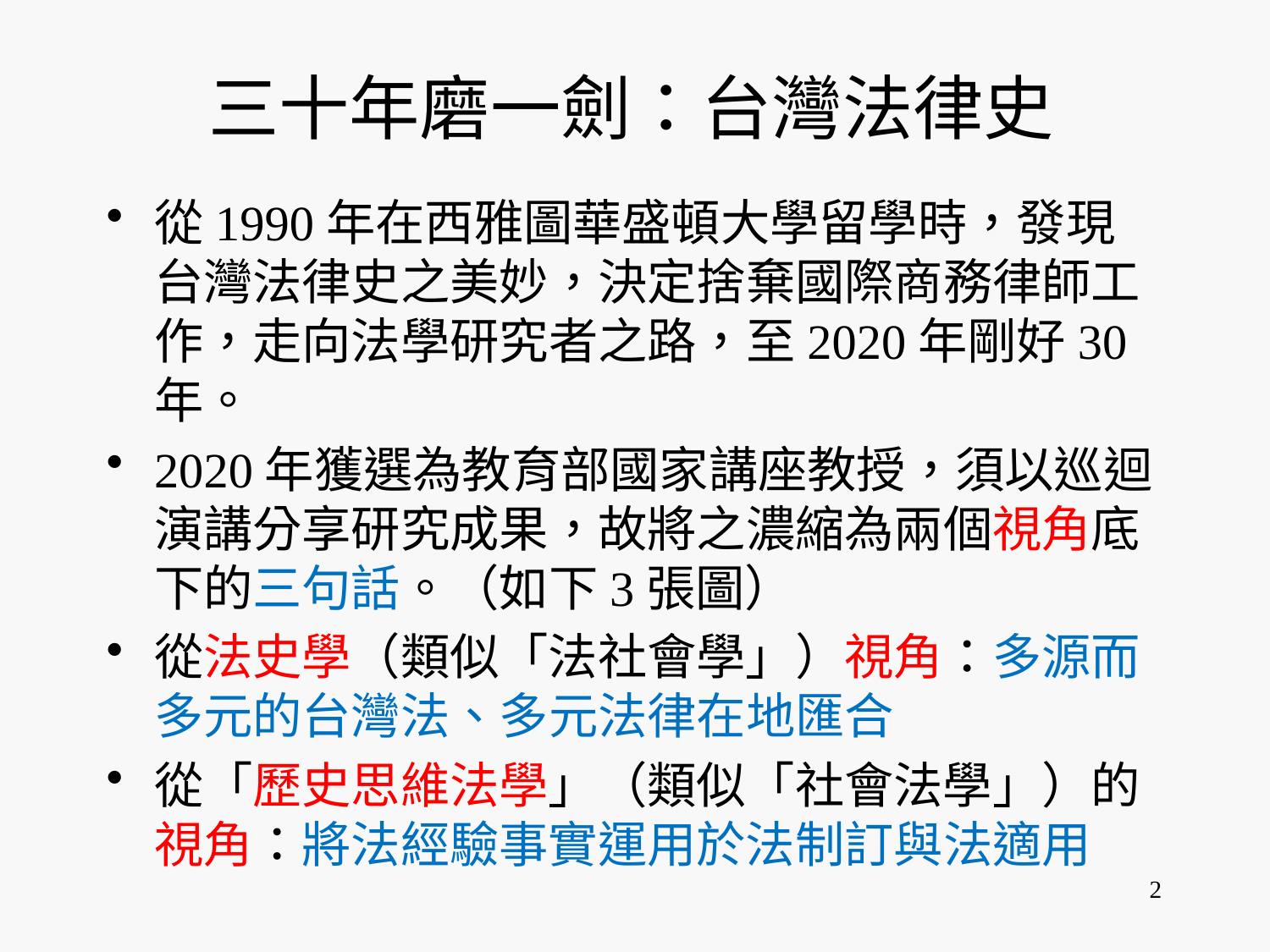

# 三十年磨一劍：台灣法律史
從1990年在西雅圖華盛頓大學留學時，發現台灣法律史之美妙，決定捨棄國際商務律師工作，走向法學研究者之路，至2020年剛好30年。
2020年獲選為教育部國家講座教授，須以巡迴演講分享研究成果，故將之濃縮為兩個視角底下的三句話。（如下3張圖）
從法史學（類似「法社會學」）視角：多源而多元的台灣法、多元法律在地匯合
從「歷史思維法學」（類似「社會法學」）的視角：將法經驗事實運用於法制訂與法適用
2